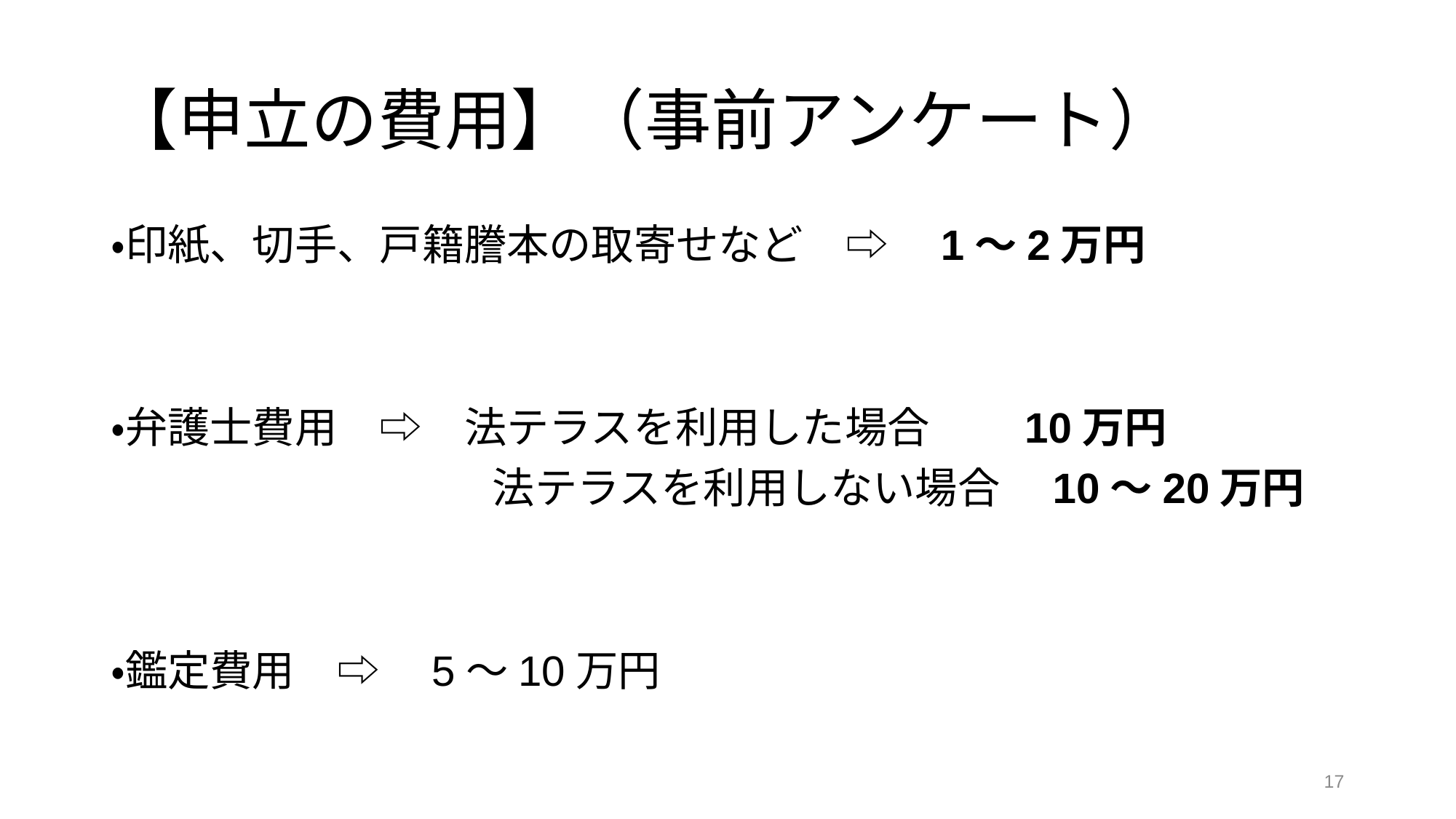

# 【申立の費用】（事前アンケート）
・印紙、切手、戸籍謄本の取寄せなど　⇨　1～2万円

・弁護士費用　⇨　法テラスを利用した場合　　10万円
　　　　　　　　　法テラスを利用しない場合　10～20万円

・鑑定費用　⇨　5～10万円

17